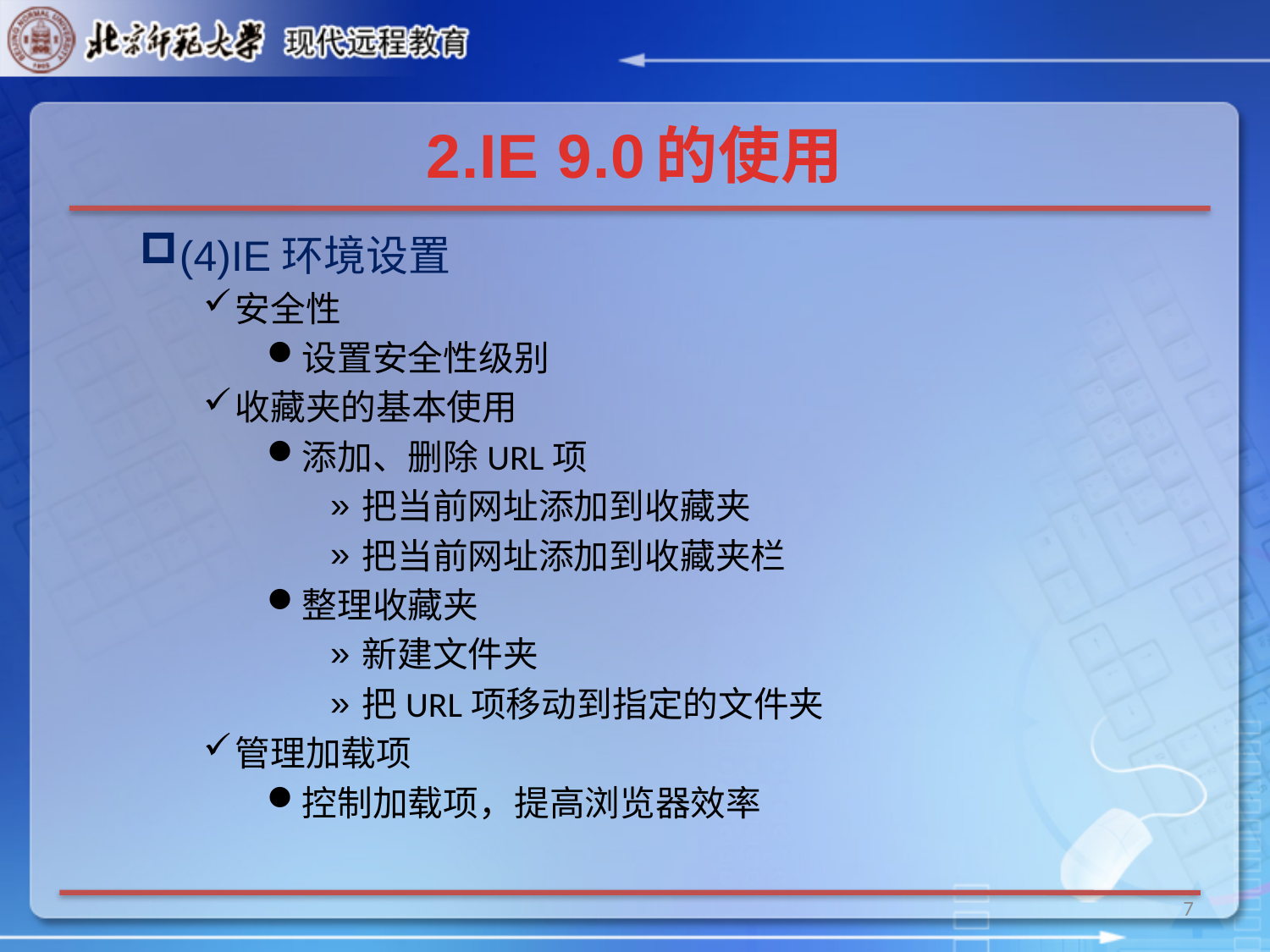

# 2.IE 9.0的使用
(4)IE环境设置
安全性
设置安全性级别
收藏夹的基本使用
添加、删除URL项
把当前网址添加到收藏夹
把当前网址添加到收藏夹栏
整理收藏夹
新建文件夹
把URL项移动到指定的文件夹
管理加载项
控制加载项，提高浏览器效率
7